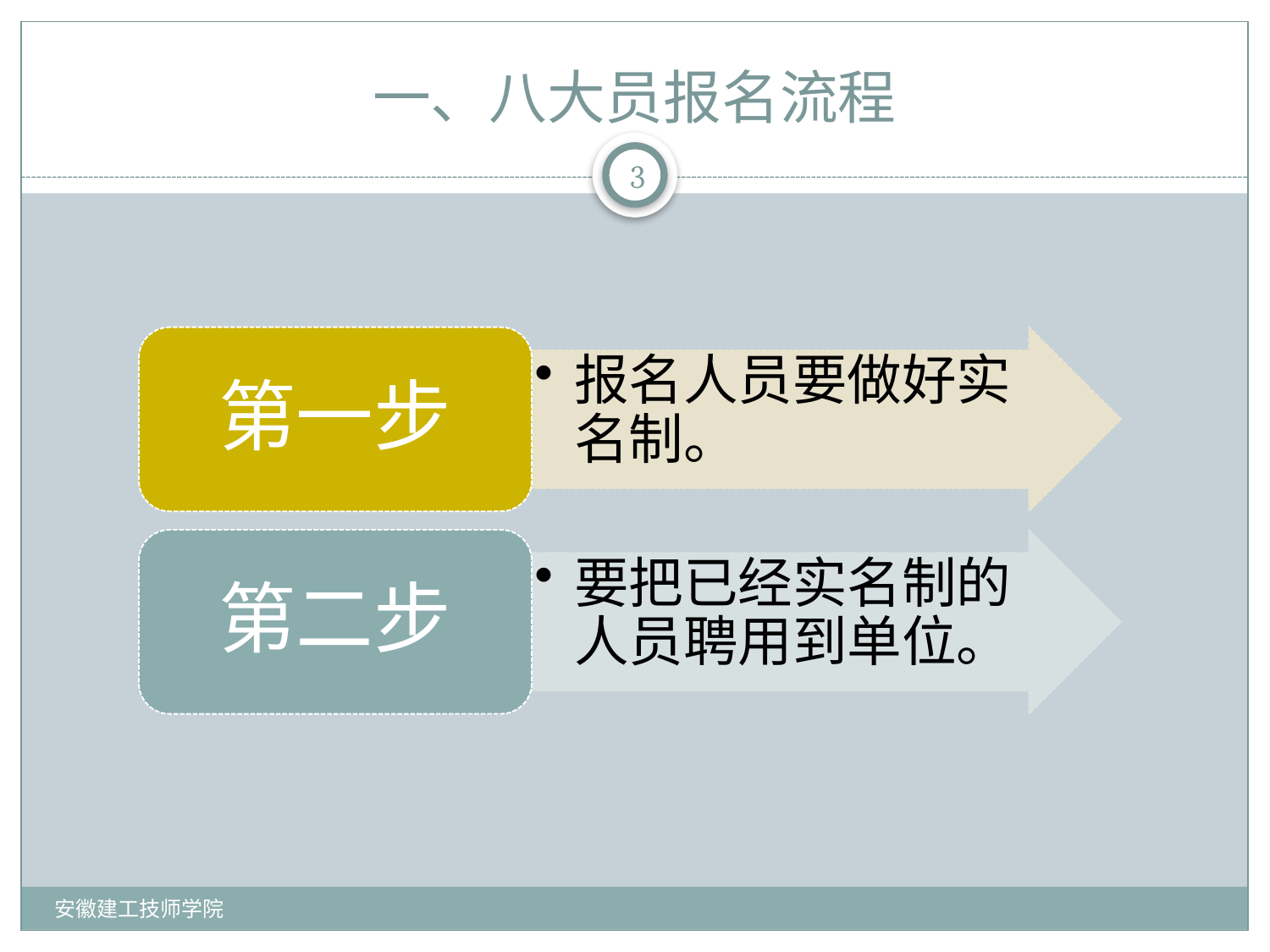

# 一、八大员报名流程
3
报名人员要做好实名制。
第一步
要把已经实名制的人员聘用到单位。
第二步
安徽建工技师学院